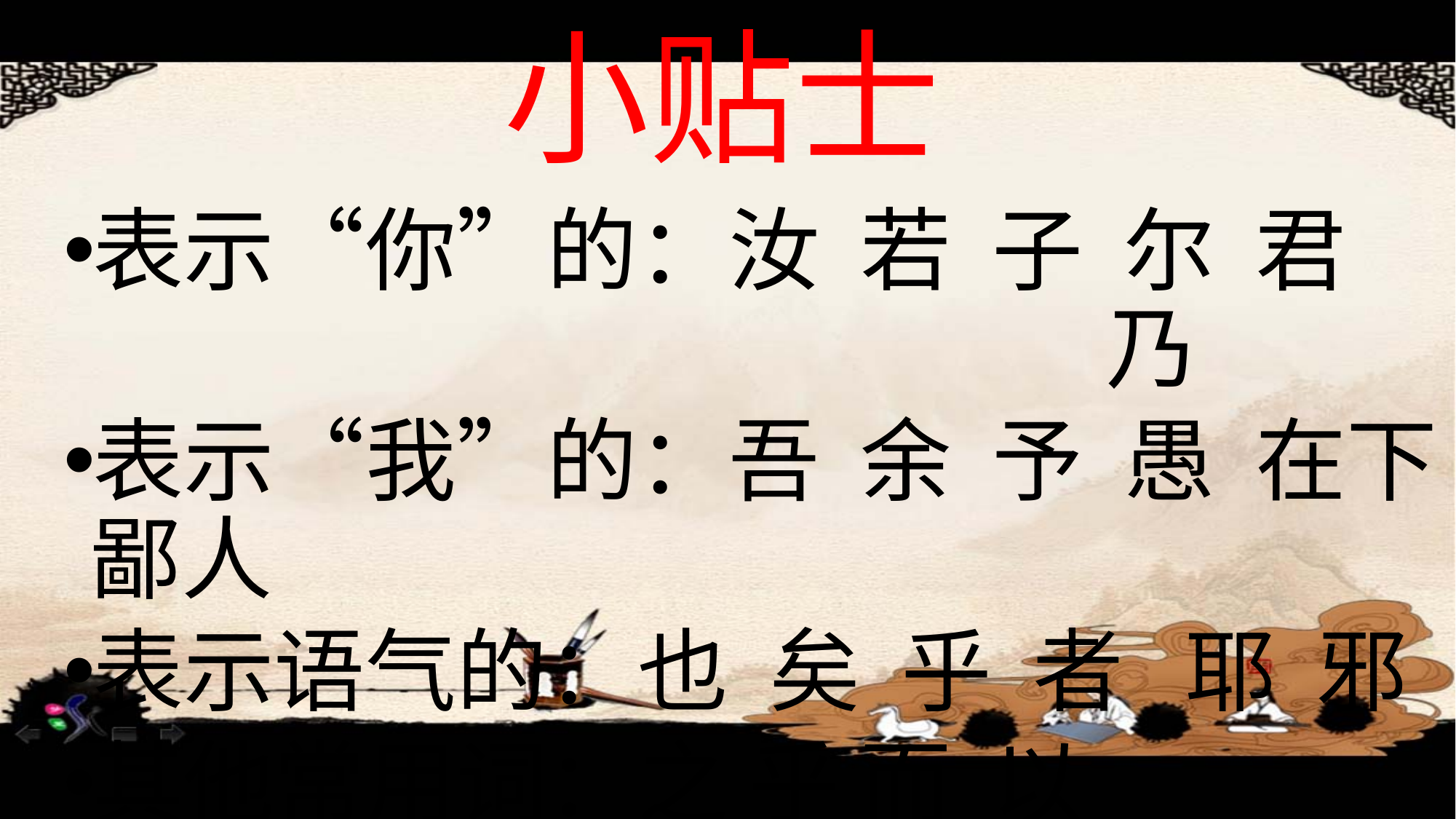

# 小贴士
表示“你”的：汝  若  子  尔  君                                                           乃
表示“我”的：吾  余  予  愚  在下鄙人
表示语气的：也  矣  乎  者   耶  邪
其他常用词：之 乎 而  以